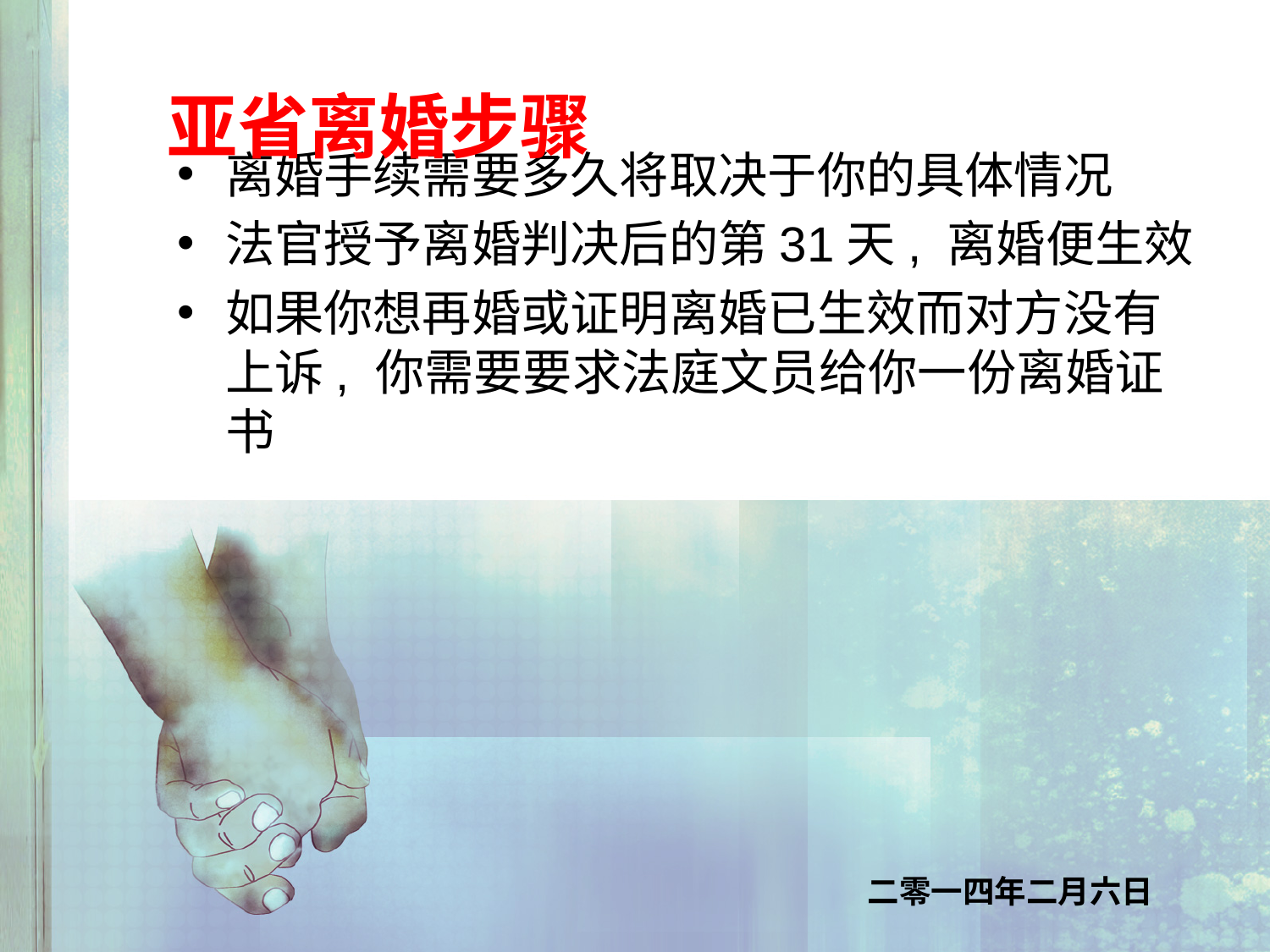

亚省离婚步骤

离婚手续需要多久将取决于你的具体情况
法官授予离婚判决后的第31天, 离婚便生效
如果你想再婚或证明离婚已生效而对方没有上诉, 你需要要求法庭文员给你一份离婚证书
二零一四年二月六日